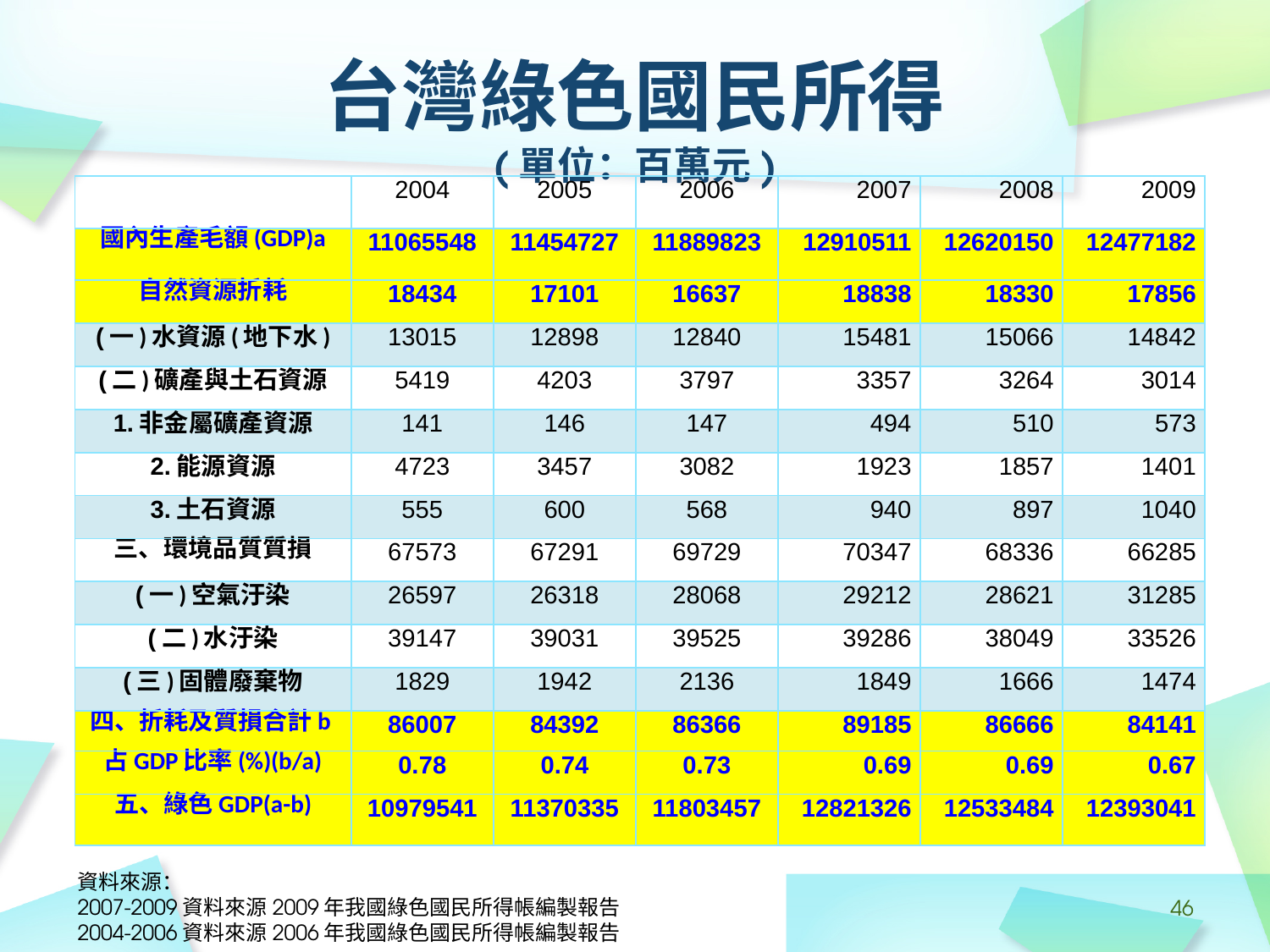

# 台灣綠色國民所得 (單位：百萬元)
|  | 2004 | 2005 | 2006 | 2007 | 2008 | 2009 |
| --- | --- | --- | --- | --- | --- | --- |
| 國內生產毛額(GDP)a | 11065548 | 11454727 | 11889823 | 12910511 | 12620150 | 12477182 |
| 自然資源折耗 | 18434 | 17101 | 16637 | 18838 | 18330 | 17856 |
| (一)水資源(地下水) | 13015 | 12898 | 12840 | 15481 | 15066 | 14842 |
| (二)礦產與土石資源 | 5419 | 4203 | 3797 | 3357 | 3264 | 3014 |
| 1.非金屬礦產資源 | 141 | 146 | 147 | 494 | 510 | 573 |
| 2.能源資源 | 4723 | 3457 | 3082 | 1923 | 1857 | 1401 |
| 3.土石資源 | 555 | 600 | 568 | 940 | 897 | 1040 |
| 三、環境品質質損 | 67573 | 67291 | 69729 | 70347 | 68336 | 66285 |
| (一)空氣汙染 | 26597 | 26318 | 28068 | 29212 | 28621 | 31285 |
| (二)水汙染 | 39147 | 39031 | 39525 | 39286 | 38049 | 33526 |
| (三)固體廢棄物 | 1829 | 1942 | 2136 | 1849 | 1666 | 1474 |
| 四、折耗及質損合計b | 86007 | 84392 | 86366 | 89185 | 86666 | 84141 |
| 占GDP比率(%)(b/a) | 0.78 | 0.74 | 0.73 | 0.69 | 0.69 | 0.67 |
| 五、綠色GDP(a-b) | 10979541 | 11370335 | 11803457 | 12821326 | 12533484 | 12393041 |
資料來源：
2007-2009資料來源2009年我國綠色國民所得帳編製報告
2004-2006資料來源2006年我國綠色國民所得帳編製報告
46